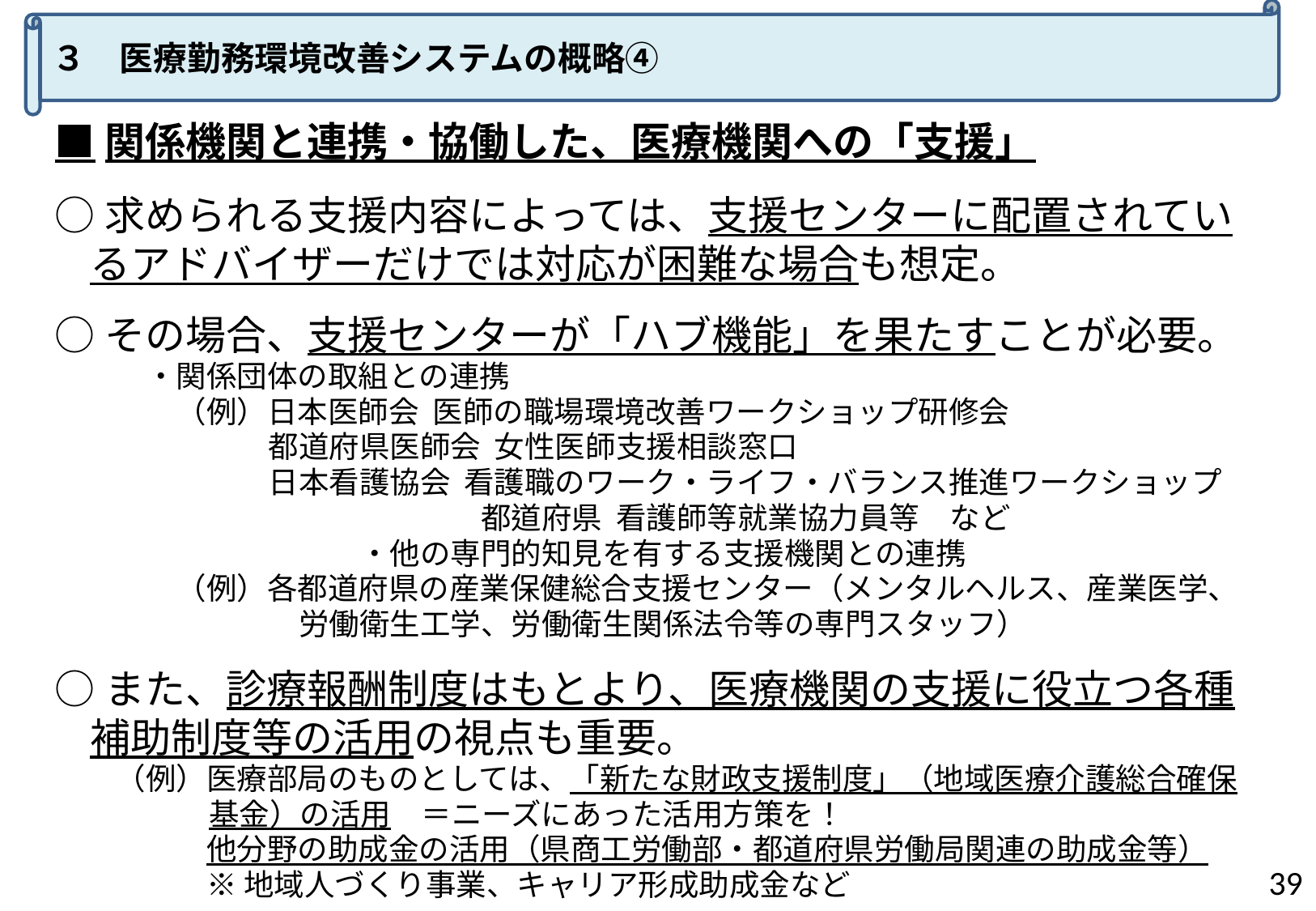

３　医療勤務環境改善システムの概略④
■関係機関と連携・協働した、医療機関への「支援」

○求められる支援内容によっては、支援センターに配置されているアドバイザーだけでは対応が困難な場合も想定。

○その場合、支援センターが「ハブ機能」を果たすことが必要。
　　　・関係団体の取組との連携
　　　　（例）日本医師会  医師の職場環境改善ワークショップ研修会
都道府県医師会  女性医師支援相談窓口
日本看護協会  看護職のワーク・ライフ・バランス推進ワークショップ
　　　　　　　都道府県  看護師等就業協力員等　など
　　　・他の専門的知見を有する支援機関との連携
　　　　（例）各都道府県の産業保健総合支援センター（メンタルヘルス、産業医学、　労働衛生工学、労働衛生関係法令等の専門スタッフ）

○また、診療報酬制度はもとより、医療機関の支援に役立つ各種補助制度等の活用の視点も重要。
　　（例）医療部局のものとしては、「新たな財政支援制度」（地域医療介護総合確保基金）の活用　＝ニーズにあった活用方策を！
　　　　　他分野の助成金の活用（県商工労働部・都道府県労働局関連の助成金等）
　　　　　※ 地域人づくり事業、キャリア形成助成金など
39